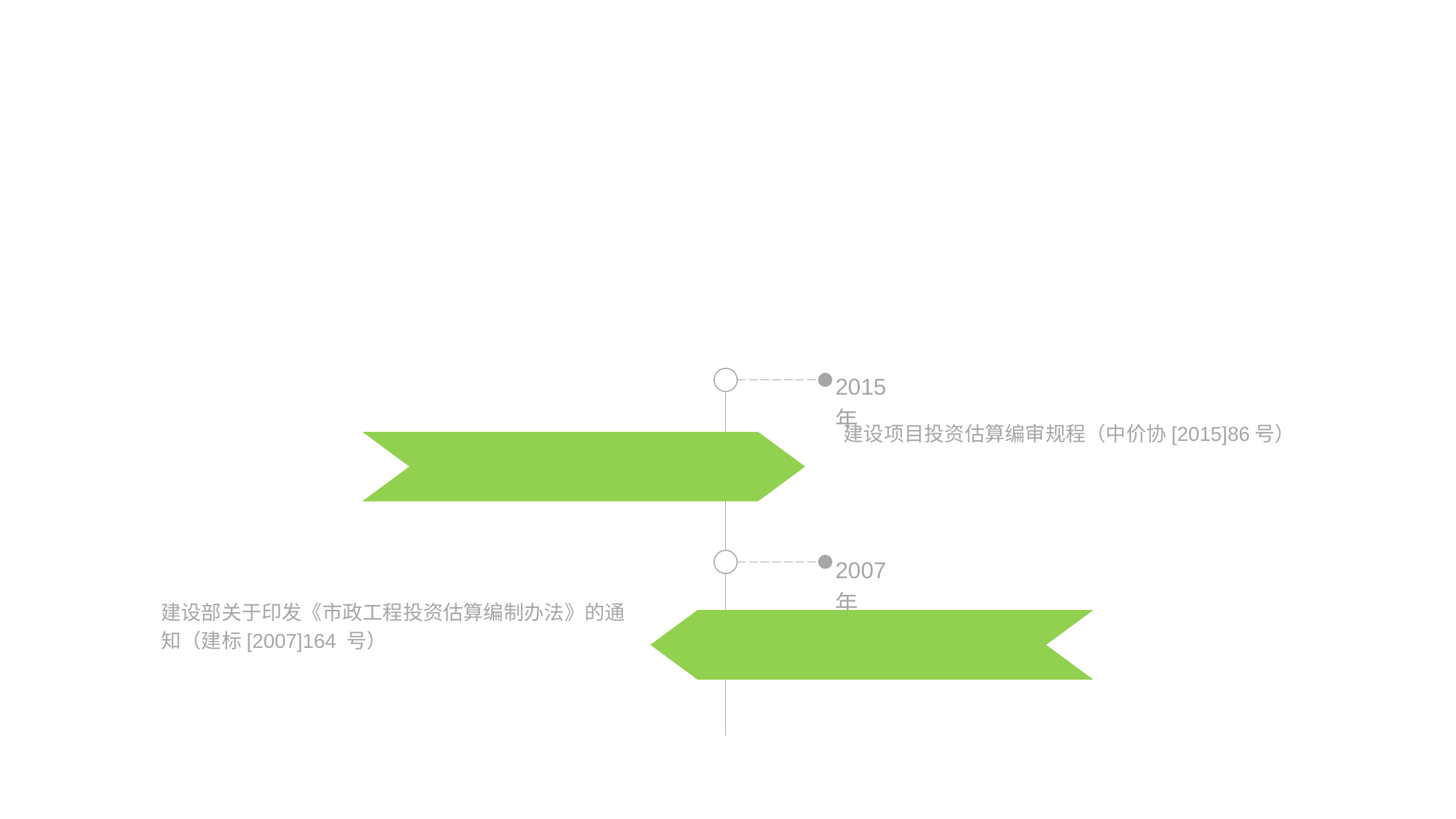

2015年

建设项目投资估算编审规程（中价协[2015]86号）

2007年

建设部关于印发《市政工程投资估算编制办法》的通知（建标[2007]164 号）